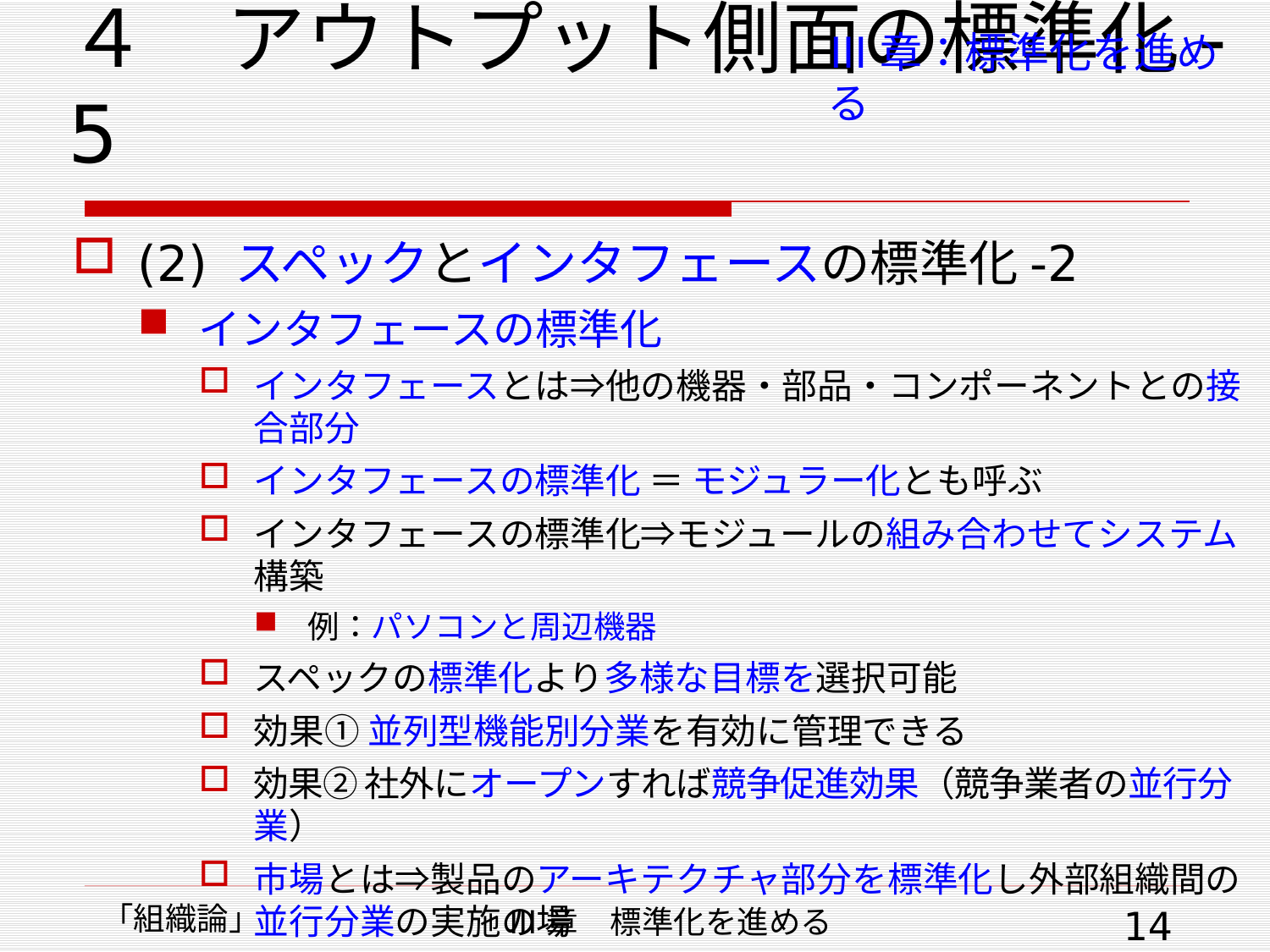

# ４　アウトプット側面の標準化-5
Ⅲ章：標準化を進める
(2) スペックとインタフェースの標準化-2
インタフェースの標準化
インタフェースとは⇒他の機器・部品・コンポーネントとの接合部分
インタフェースの標準化 ＝ モジュラー化とも呼ぶ
インタフェースの標準化⇒モジュールの組み合わせてシステム構築
例：パソコンと周辺機器
スペックの標準化より多様な目標を選択可能
効果① 並列型機能別分業を有効に管理できる
効果② 社外にオープンすれば競争促進効果（競争業者の並行分業）
市場とは⇒製品のアーキテクチャ部分を標準化し外部組織間の並行分業の実施の場
アーキテクチャとは⇒システム機器の構成部品の接続部分の設計全体
「組織論」
Ⅲ章　標準化を進める
14